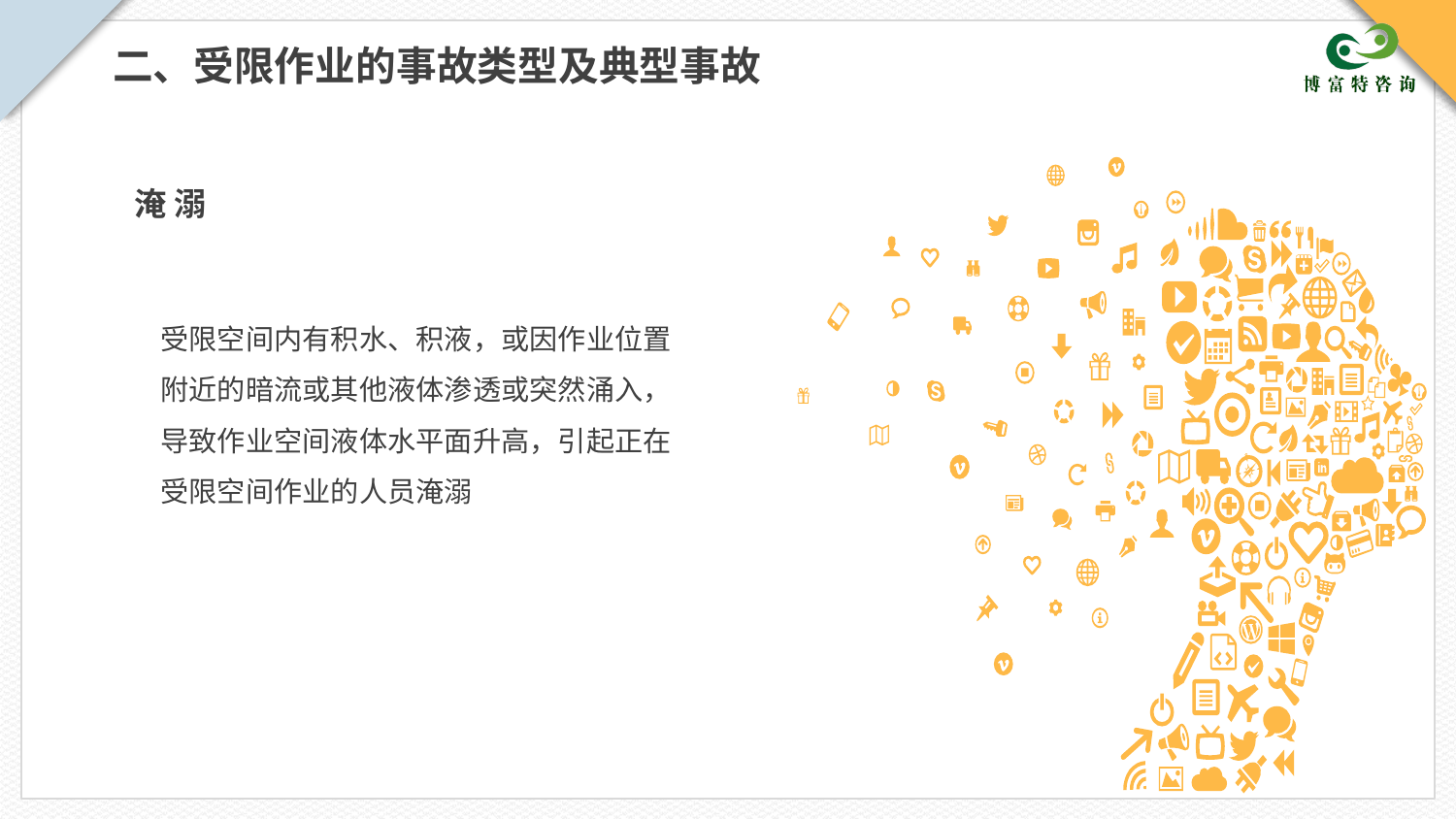

二、受限作业的事故类型及典型事故

淹 溺
受限空间内有积水、积液，或因作业位置附近的暗流或其他液体渗透或突然涌入，导致作业空间液体水平面升高，引起正在受限空间作业的人员淹溺